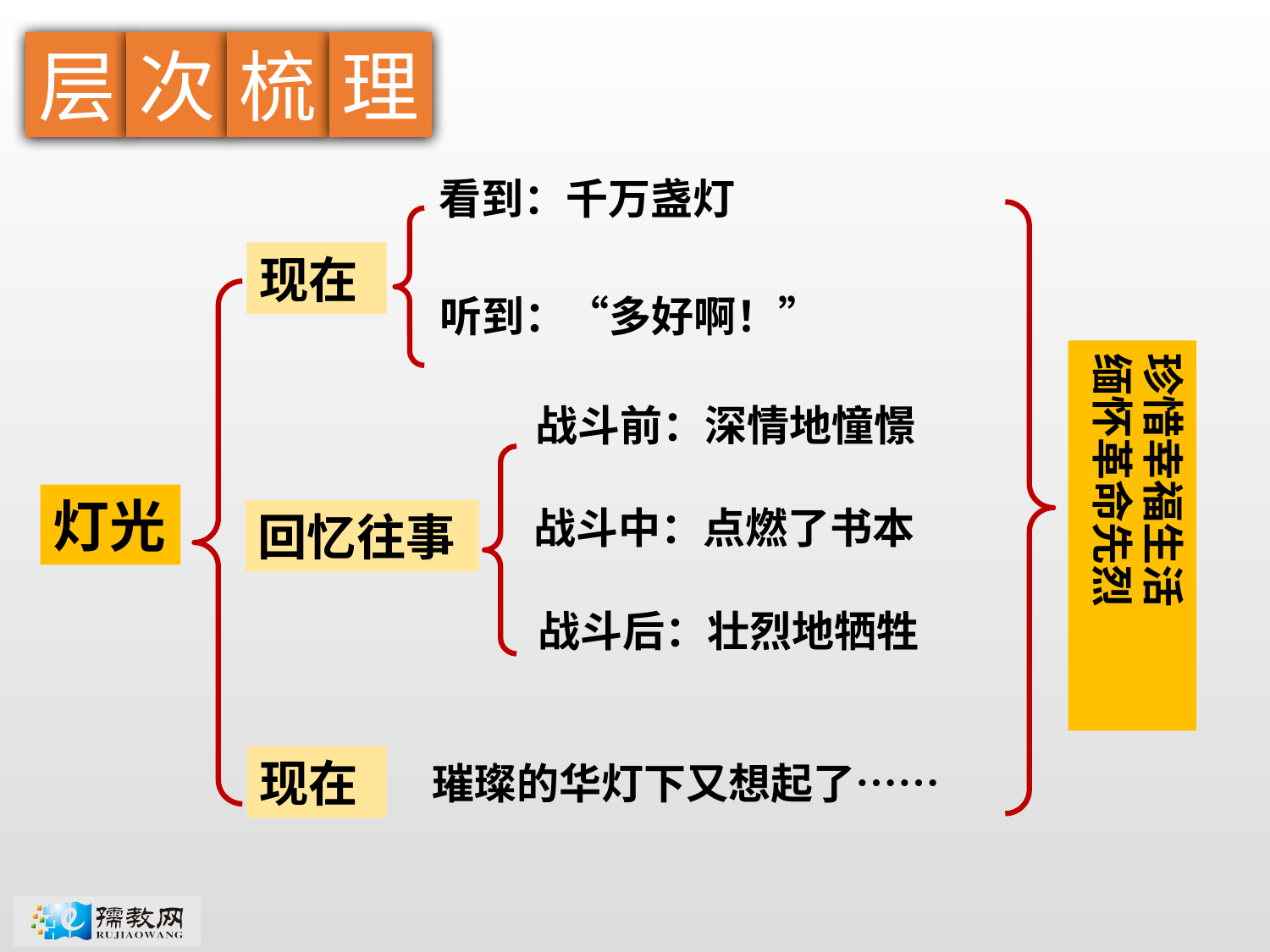

理
层
次
梳
看到：千万盏灯

现在

听到：“多好啊！”
珍惜幸福生活
缅怀革命先烈
战斗前：深情地憧憬

灯光
战斗中：点燃了书本
回忆往事
战斗后：壮烈地牺牲
现在
璀璨的华灯下又想起了……